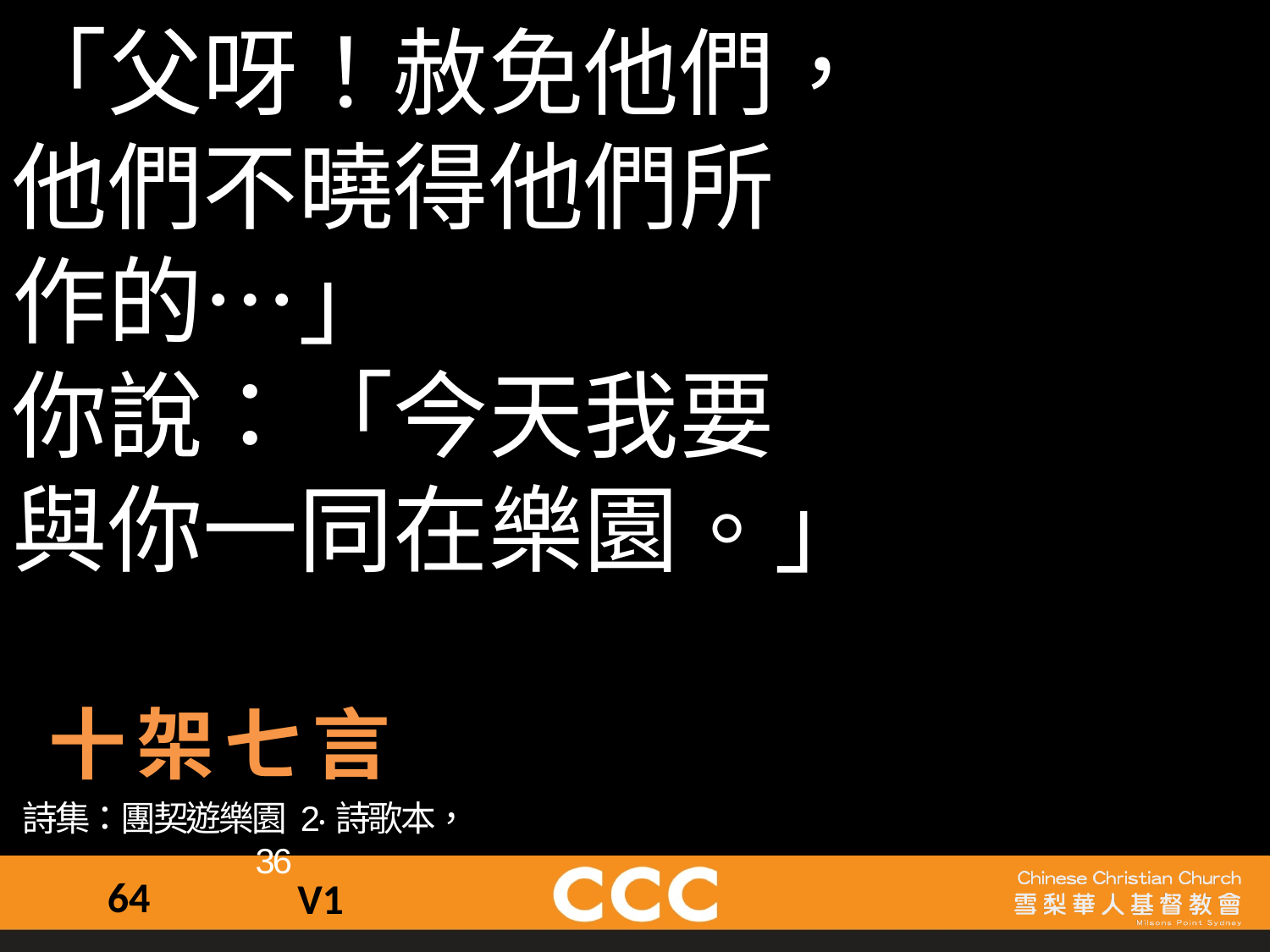

「父呀！赦免他們，
他們不曉得他們所
作的…」
你說：「今天我要
與你一同在樂園。」
十架七言
詩集：團契遊樂園 2‧詩歌本，36
64
V1